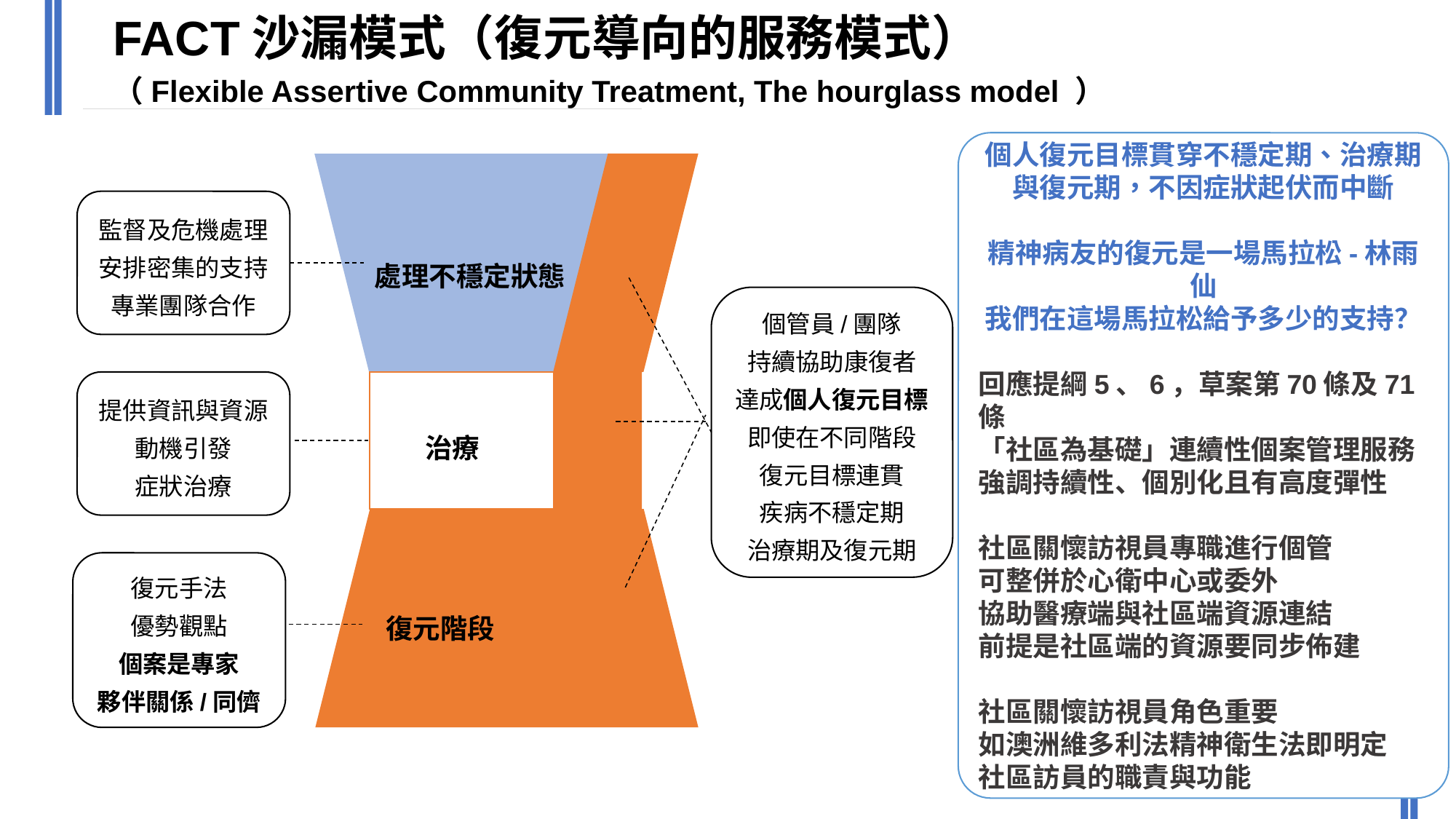

FACT沙漏模式（復元導向的服務模式）
（Flexible Assertive Community Treatment, The hourglass model ）

個人復元目標貫穿不穩定期、治療期與復元期，不因症狀起伏而中斷

精神病友的復元是一場馬拉松-林雨仙
我們在這場馬拉松給予多少的支持？

回應提綱5、6，草案第70條及71條
「社區為基礎」連續性個案管理服務
強調持續性、個別化且有高度彈性

社區關懷訪視員專職進行個管
可整併於心衛中心或委外
協助醫療端與社區端資源連結
前提是社區端的資源要同步佈建

社區關懷訪視員角色重要
如澳洲維多利法精神衛生法即明定
社區訪員的職責與功能

以社區支持實踐復元
個管員/團隊
連貫康復者不同階段
實踐康復者復元目標
進而走入社區自立生活
監督及危機處理
安排密集的支持
專業團隊合作
處理不穩定狀態
個管員/團隊
持續協助康復者
達成個人復元目標
即使在不同階段
復元目標連貫
疾病不穩定期
治療期及復元期
提供資訊與資源
動機引發
症狀治療

治療
建構密集社區支援網絡
具有更大效益
社區支持網絡是復元資源
避免長期居住在精神復健機構
國外各社區支援模式之借鑒

復元手法
優勢觀點
個案是專家
夥伴關係/同儕
復元階段